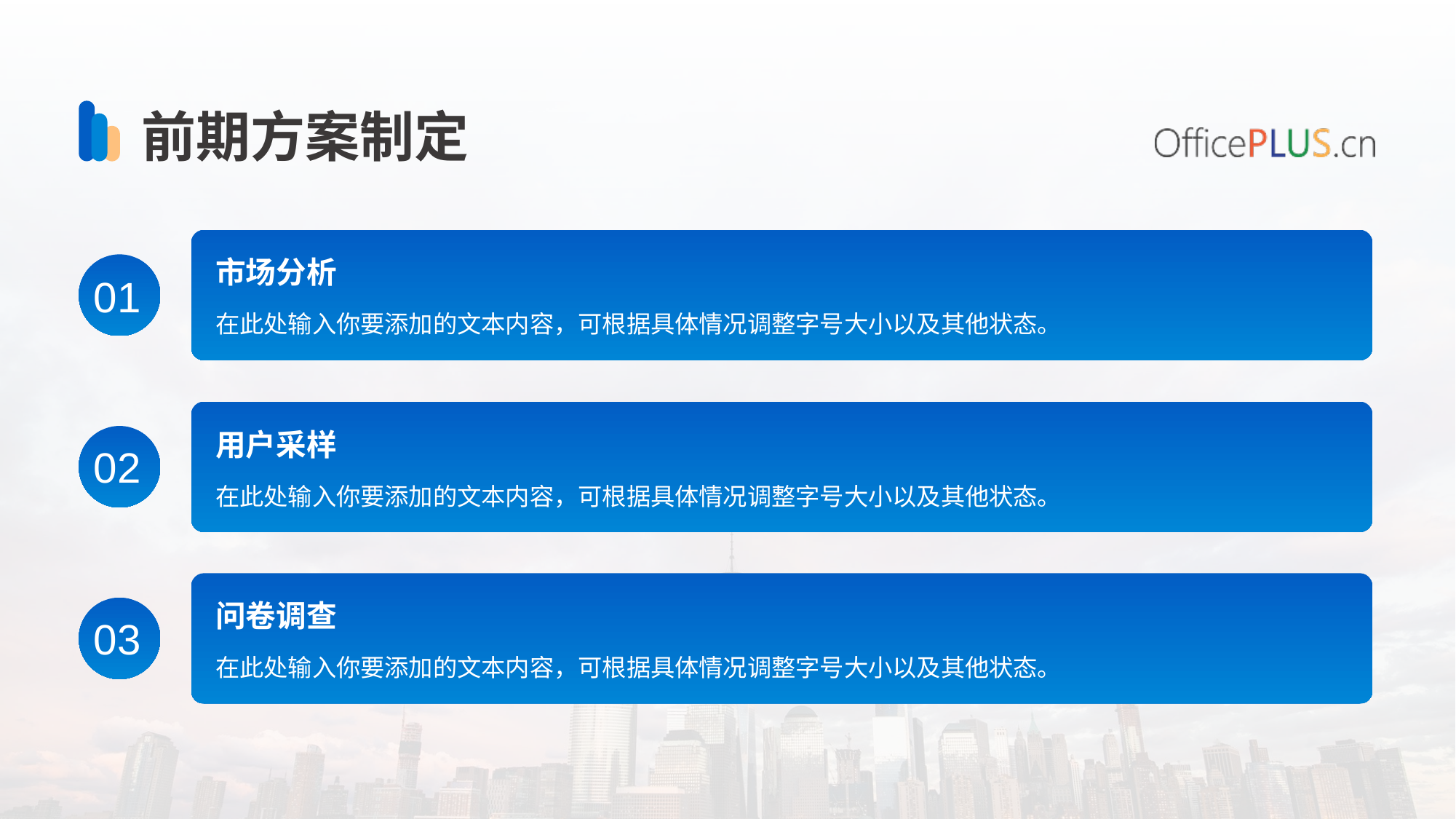

前期方案制定

市场分析

01
在此处输入你要添加的文本内容，可根据具体情况调整字号大小以及其他状态。

用户采样

02
在此处输入你要添加的文本内容，可根据具体情况调整字号大小以及其他状态。

问卷调查

03
在此处输入你要添加的文本内容，可根据具体情况调整字号大小以及其他状态。